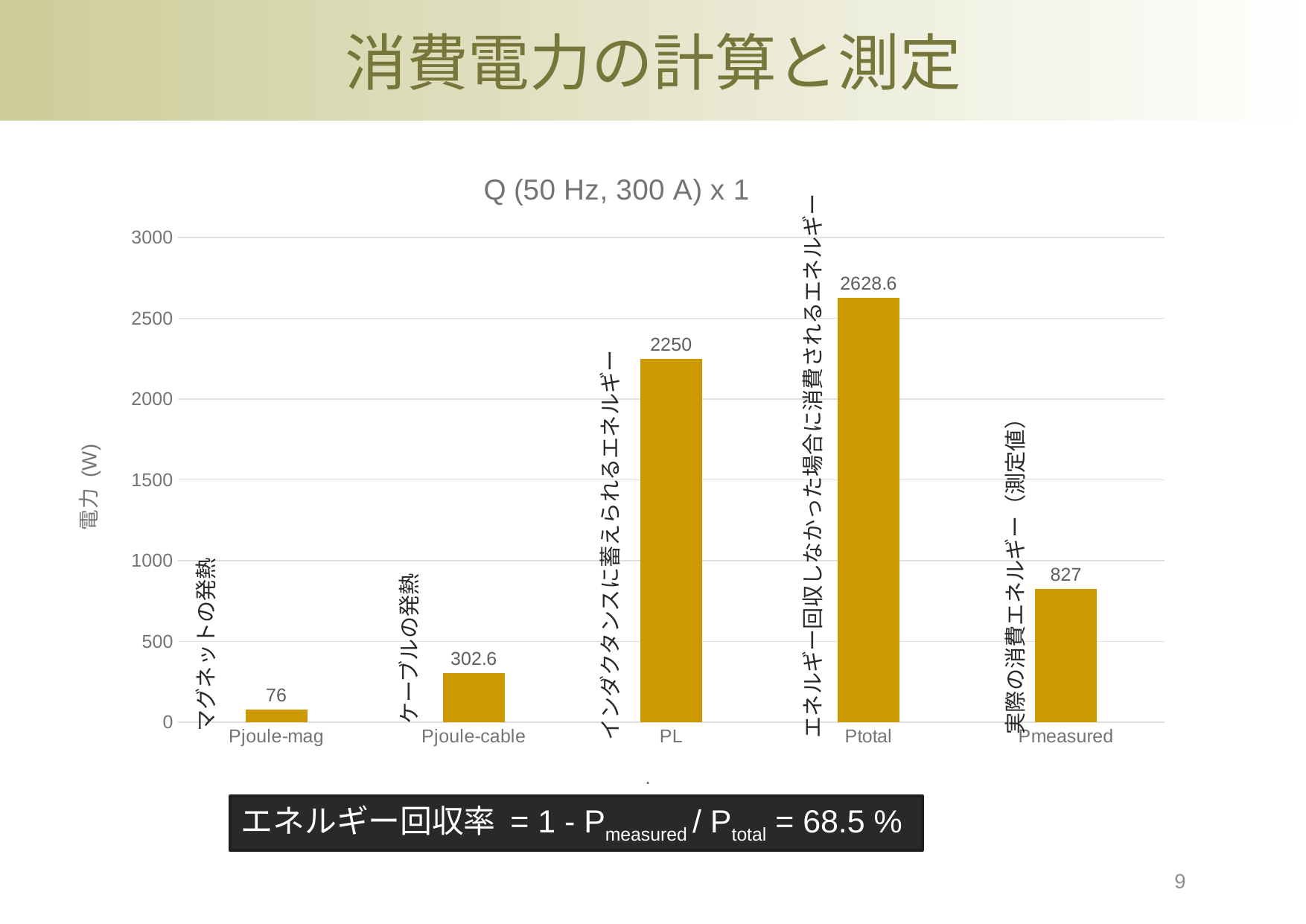

# 消費電力の計算と測定

### Chart:

| Category | Q (50 Hz, 300 A) x 1 |
|---|---|
| Pjoule-mag | 76.0 |
| Pjoule-cable | 302.6 |
| PL | 2250.0 |
| Ptotal | 2628.6 |
| Pmeasured | 827.0 |
エネルギー回収しなかった場合に消費されるエネルギー
インダクタンスに蓄えられるエネルギー
実際の消費エネルギー（測定値）
マグネットの発熱
ケーブルの発熱
エネルギー回収率 = 1 - Pmeasured / Ptotal = 68.5 %

9